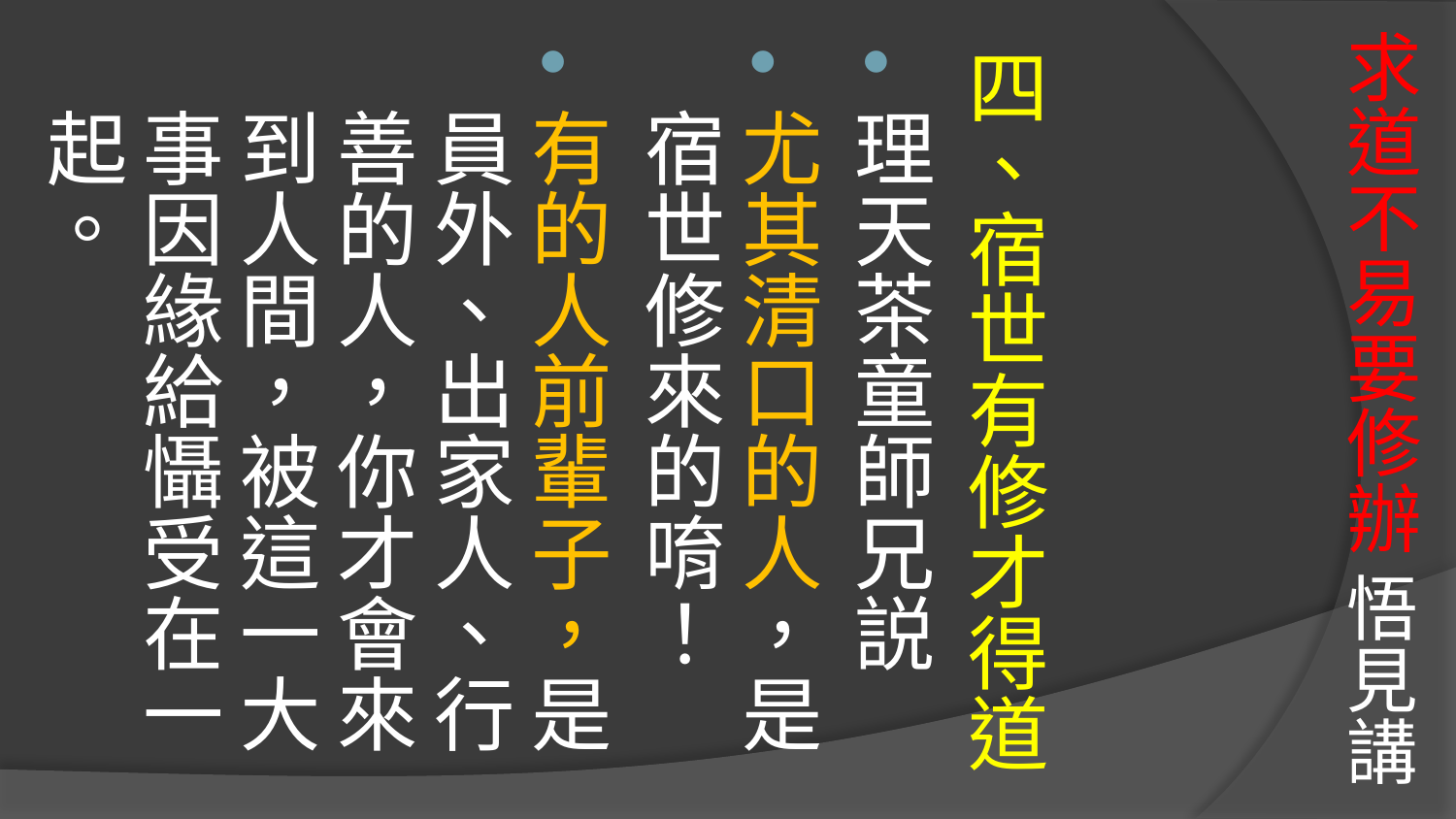

# 求道不易要修辦 悟見講
四、宿世有修才得道
理天茶童師兄説
尤其清口的人，是宿世修來的唷！
有的人前輩子，是員外、出家人、行善的人，你才會來到人間，被這一大事因緣給懾受在一起。